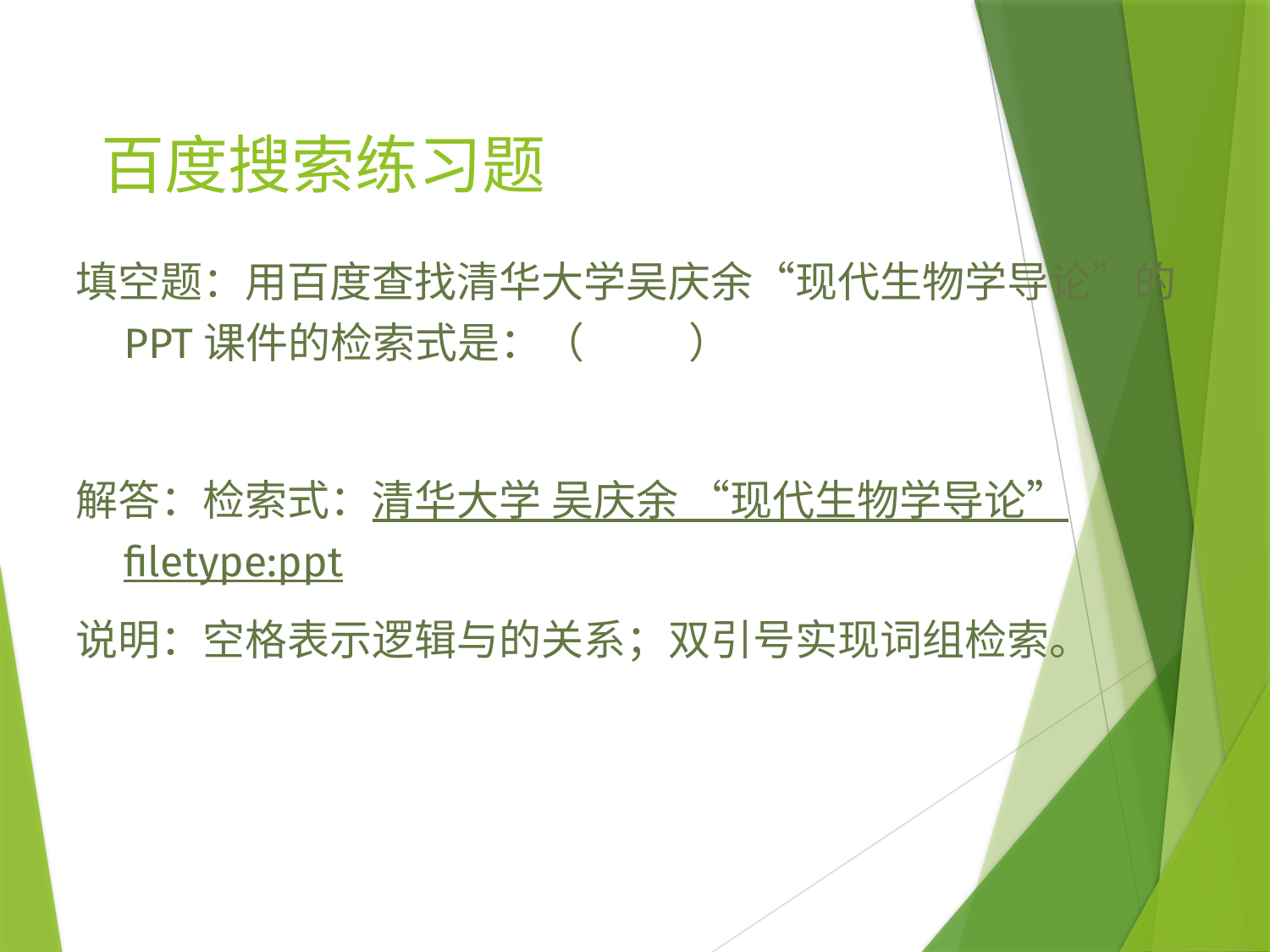

# 百度搜索练习题
填空题：用百度查找清华大学吴庆余“现代生物学导论”的PPT课件的检索式是：（           ）

解答：检索式：清华大学 吴庆余 “现代生物学导论” filetype:ppt
说明：空格表示逻辑与的关系；双引号实现词组检索。